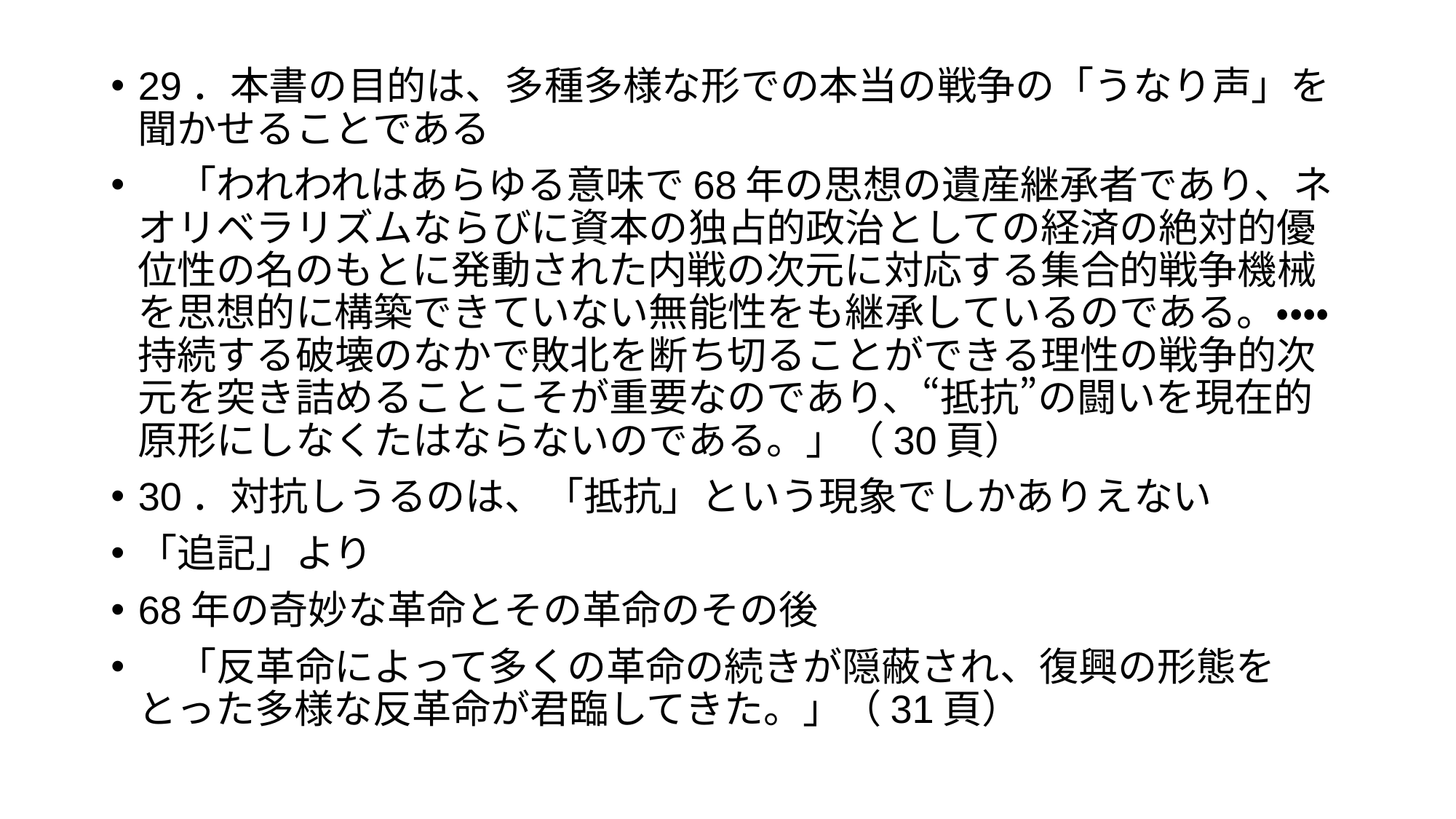

#
29．本書の目的は、多種多様な形での本当の戦争の「うなり声」を聞かせることである
　「われわれはあらゆる意味で68年の思想の遺産継承者であり、ネオリベラリズムならびに資本の独占的政治としての経済の絶対的優位性の名のもとに発動された内戦の次元に対応する集合的戦争機械を思想的に構築できていない無能性をも継承しているのである。・・・・持続する破壊のなかで敗北を断ち切ることができる理性の戦争的次元を突き詰めることこそが重要なのであり、“抵抗”の闘いを現在的原形にしなくたはならないのである。」（30頁）
30．対抗しうるのは、「抵抗」という現象でしかありえない
「追記」より
68年の奇妙な革命とその革命のその後
　「反革命によって多くの革命の続きが隠蔽され、復興の形態をとった多様な反革命が君臨してきた。」（31頁）